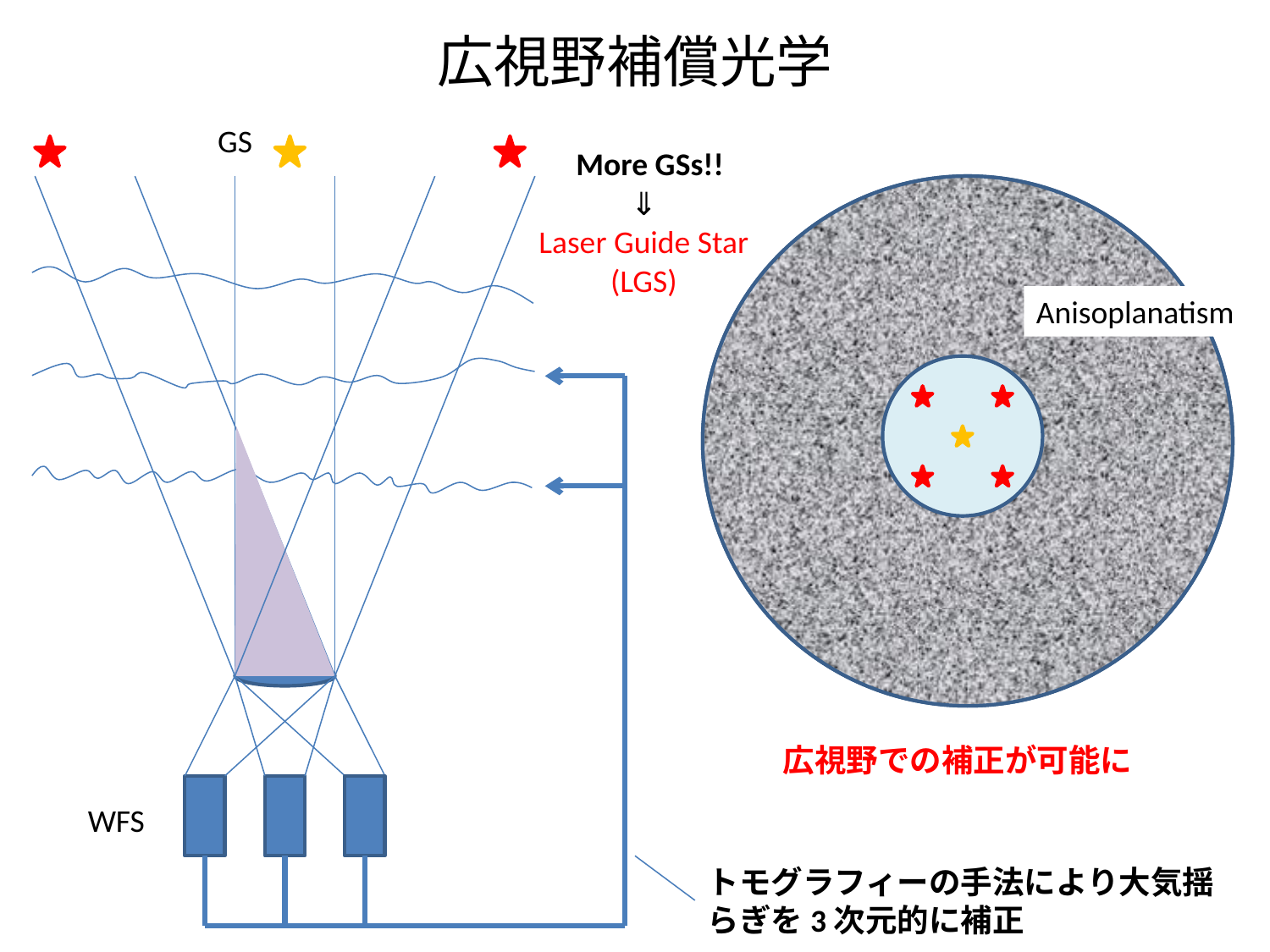

# 広視野補償光学
GS

More GSs!!
⇓
Laser Guide Star
(LGS)

Anisoplanatism

広視野での補正が可能に
トモグラフィーの手法により大気揺らぎを3次元的に補正

WFS